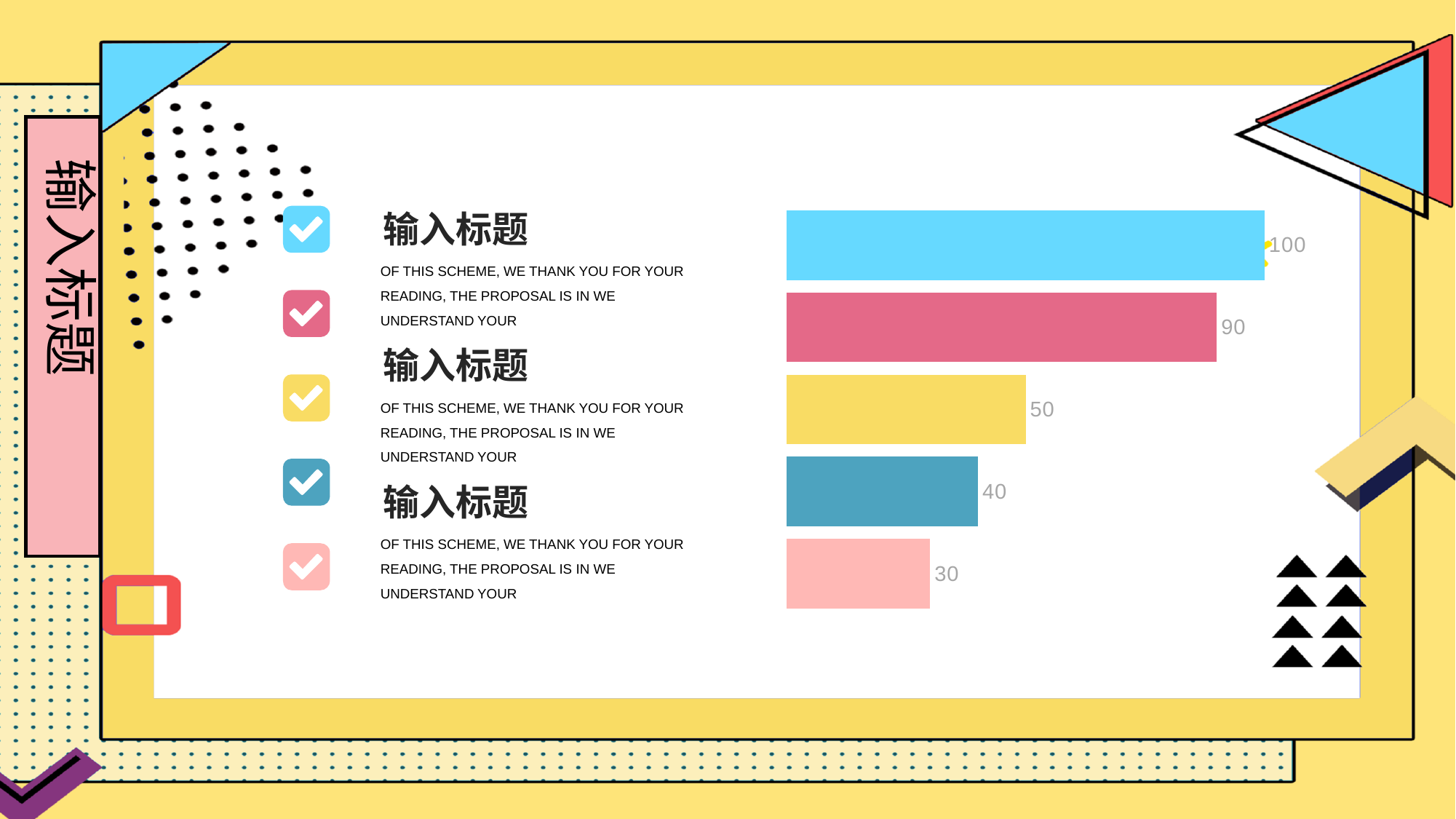

输入标题
输入标题
OF THIS SCHEME, WE THANK YOU FOR YOUR READING, THE PROPOSAL IS IN WE UNDERSTAND YOUR

### Chart

| Category |  |  |  |  |  |
|---|---|---|---|---|---|

输入标题
OF THIS SCHEME, WE THANK YOU FOR YOUR READING, THE PROPOSAL IS IN WE UNDERSTAND YOUR

输入标题
OF THIS SCHEME, WE THANK YOU FOR YOUR READING, THE PROPOSAL IS IN WE UNDERSTAND YOUR